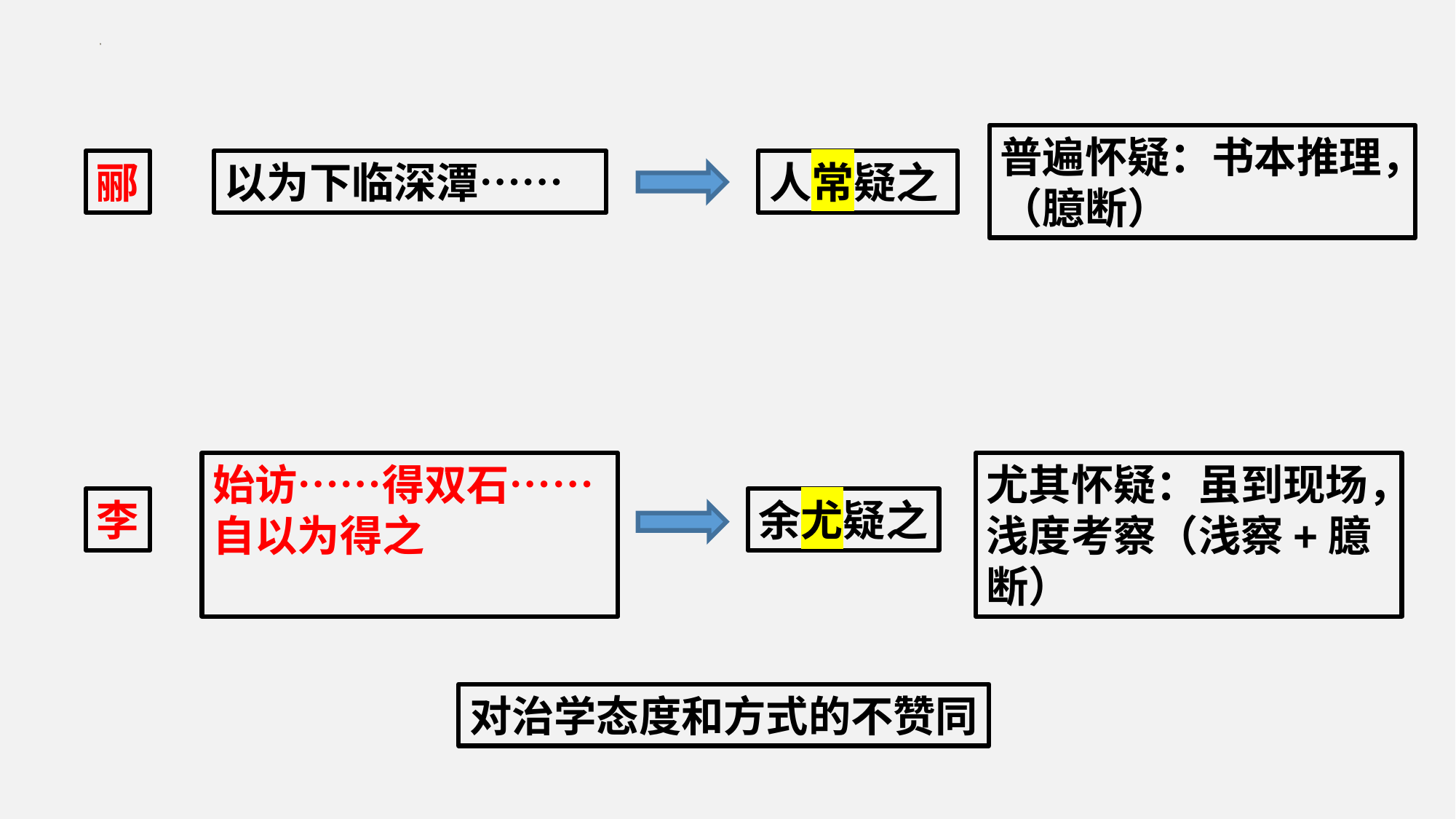

普遍怀疑：书本推理，（臆断）
郦
人常疑之
以为下临深潭……

始访……得双石……自以为得之

尤其怀疑：虽到现场，浅度考察（浅察+臆断）
李
余尤疑之

对治学态度和方式的不赞同